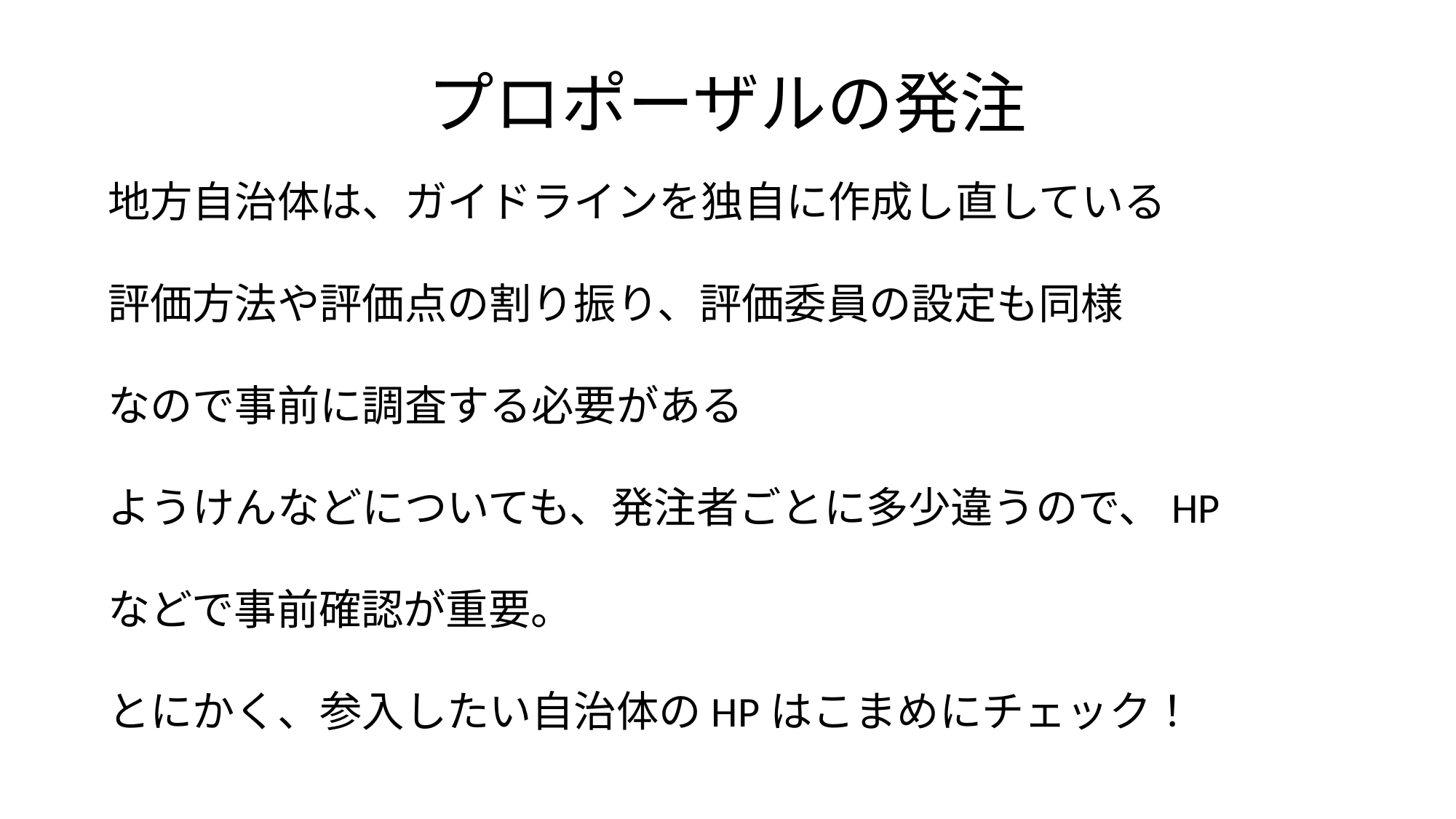

# プロポーザルの発注
地方自治体は、ガイドラインを独自に作成し直している

評価方法や評価点の割り振り、評価委員の設定も同様

なので事前に調査する必要がある

ようけんなどについても、発注者ごとに多少違うので、HP

などで事前確認が重要。

とにかく、参入したい自治体のHPはこまめにチェック！